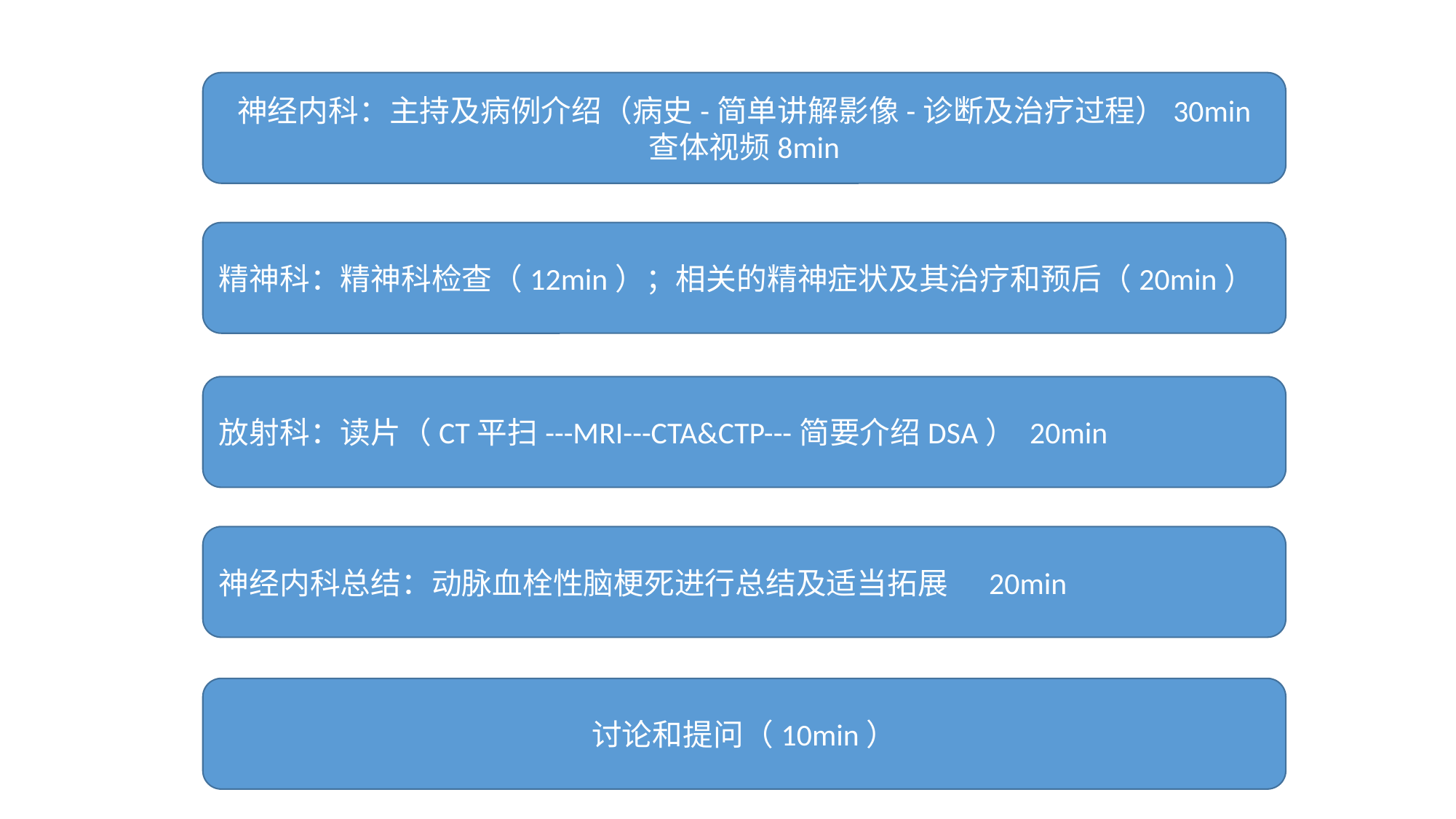

神经内科：主持及病例介绍（病史-简单讲解影像-诊断及治疗过程）30min
查体视频8min
精神科：精神科检查（12min）；相关的精神症状及其治疗和预后（20min）
放射科：读片（CT平扫---MRI---CTA&CTP---简要介绍DSA） 20min
神经内科总结：动脉血栓性脑梗死进行总结及适当拓展     20min
讨论和提问（10min）